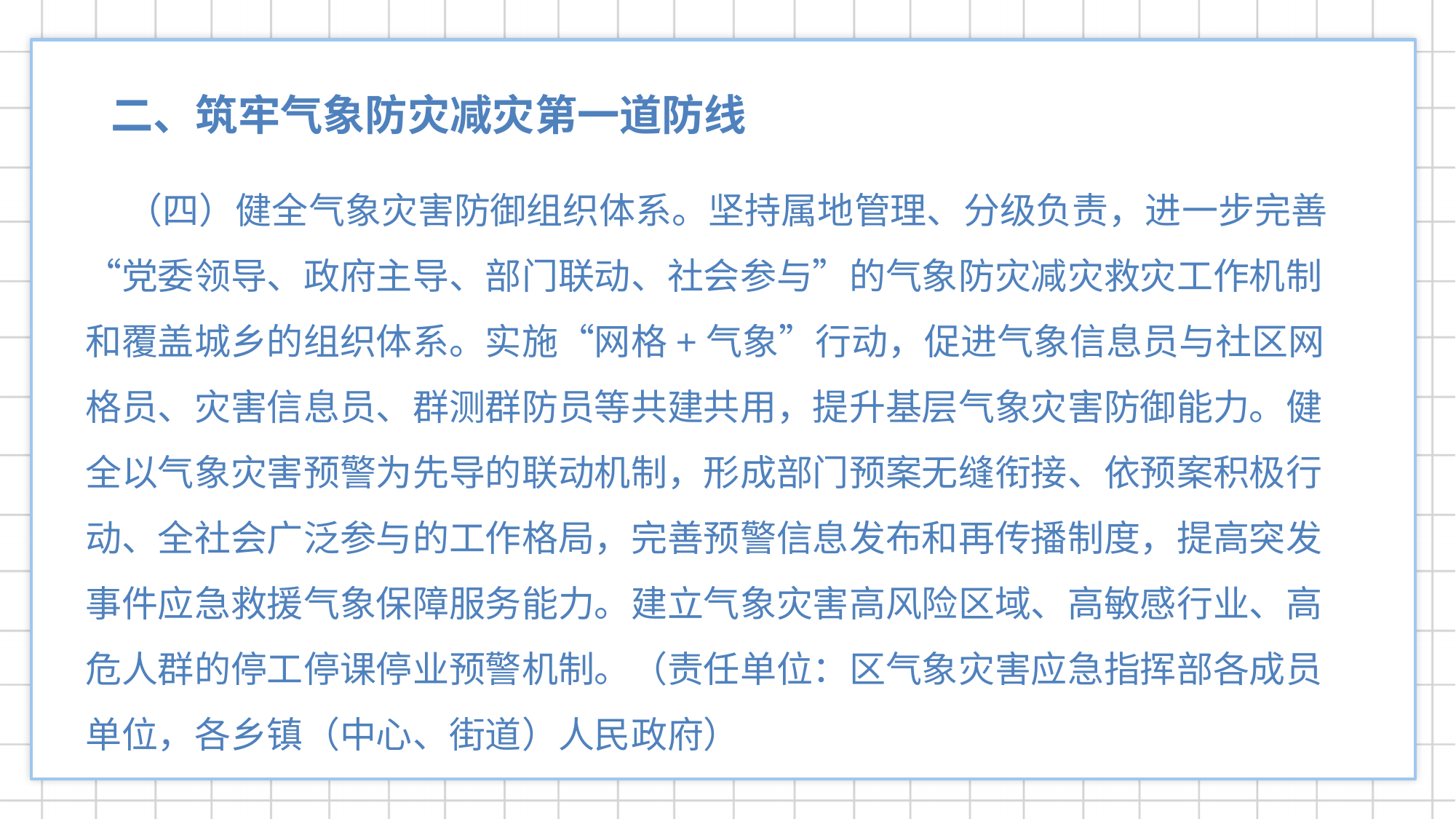

二、筑牢气象防灾减灾第一道防线
    （四）健全气象灾害防御组织体系。坚持属地管理、分级负责，进一步完善“党委领导、政府主导、部门联动、社会参与”的气象防灾减灾救灾工作机制和覆盖城乡的组织体系。实施“网格+气象”行动，促进气象信息员与社区网格员、灾害信息员、群测群防员等共建共用，提升基层气象灾害防御能力。健全以气象灾害预警为先导的联动机制，形成部门预案无缝衔接、依预案积极行动、全社会广泛参与的工作格局，完善预警信息发布和再传播制度，提高突发事件应急救援气象保障服务能力。建立气象灾害高风险区域、高敏感行业、高危人群的停工停课停业预警机制。（责任单位：区气象灾害应急指挥部各成员单位，各乡镇（中心、街道）人民政府）